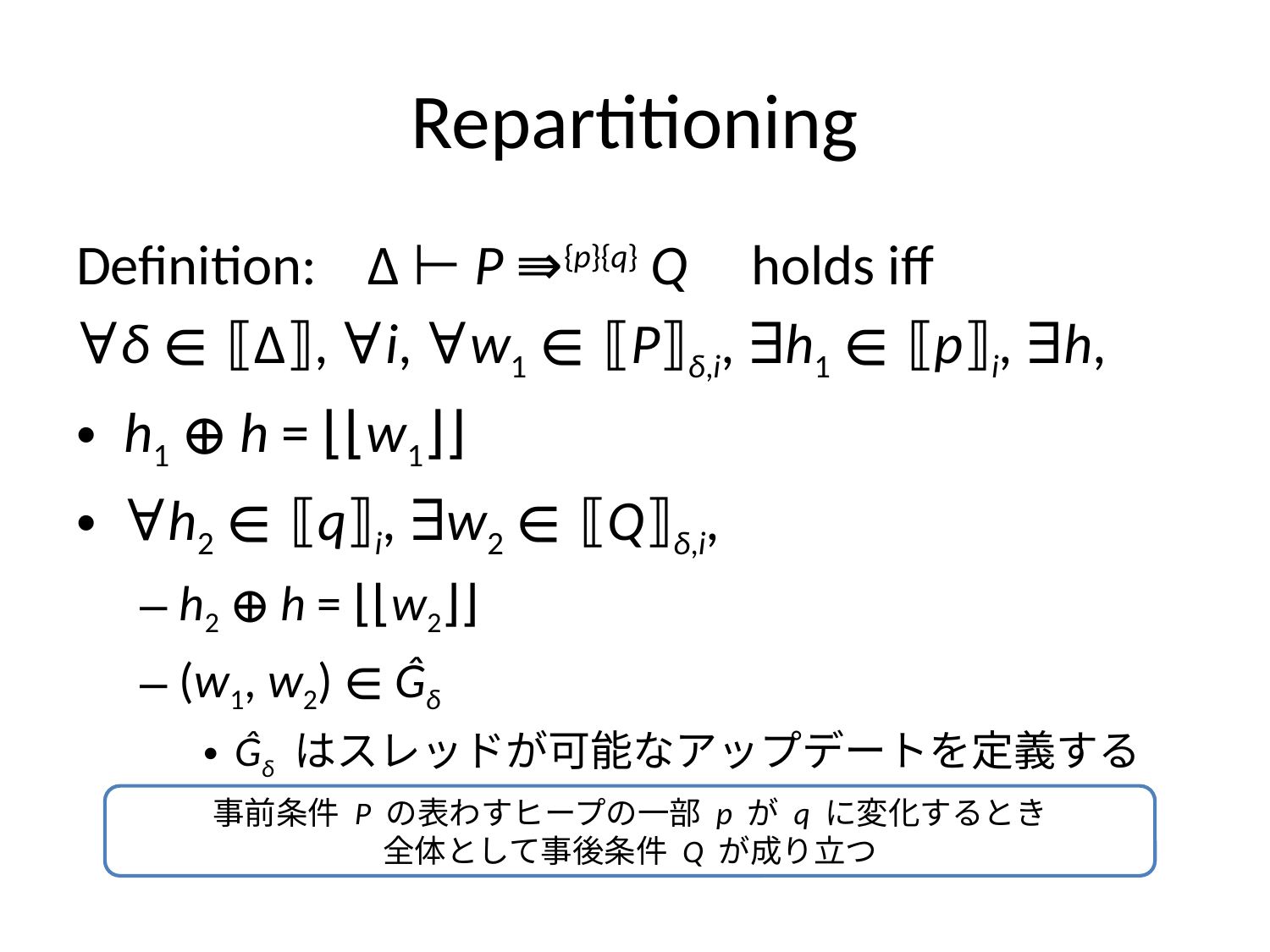

# Repartitioning
Definition:    Δ ⊢ P ⇛{p}{q} Q     holds iff
∀δ ∈ ⟦Δ⟧, ∀i, ∀w1 ∈ ⟦P⟧δ,i, ∃h1 ∈ ⟦p⟧i, ∃h,
h1 ⊕ h = ⌊⌊w1⌋⌋
∀h2 ∈ ⟦q⟧i, ∃w2 ∈ ⟦Q⟧δ,i,
h2 ⊕ h = ⌊⌊w2⌋⌋
(w1, w2) ∈ Ĝδ
Ĝδ はスレッドが可能なアップデートを定義する
事前条件 P の表わすヒープの一部 p が q に変化するとき
全体として事後条件 Q が成り立つ